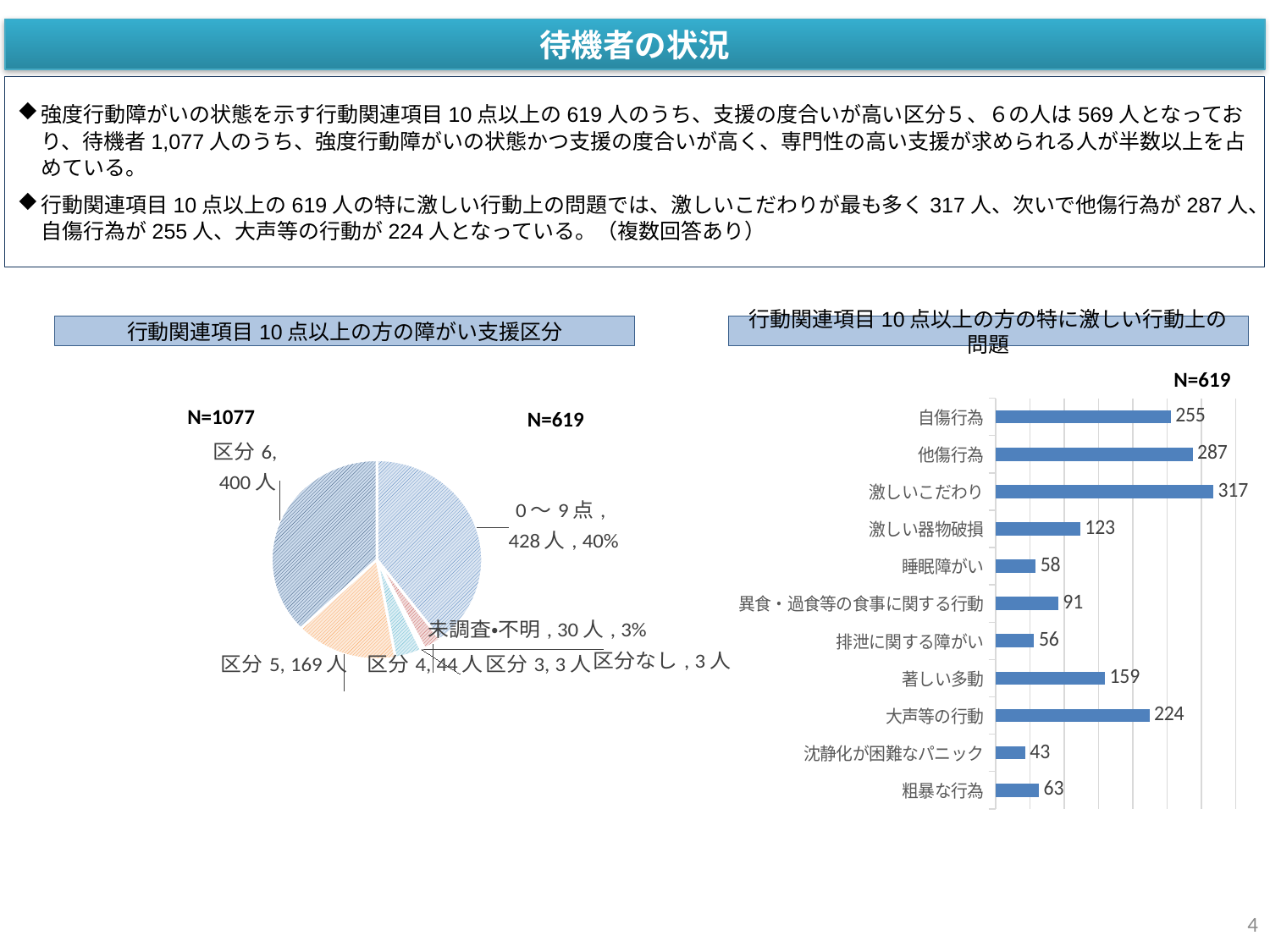

待機者の状況
強度行動障がいの状態を示す行動関連項目10点以上の619人のうち、支援の度合いが高い区分５、６の人は569人となっており、待機者1,077人のうち、強度行動障がいの状態かつ支援の度合いが高く、専門性の高い支援が求められる人が半数以上を占めている。
行動関連項目10点以上の619人の特に激しい行動上の問題では、激しいこだわりが最も多く317人、次いで他傷行為が287人、自傷行為が255人、大声等の行動が224人となっている。（複数回答あり）
行動関連項目10点以上の方の障がい支援区分
行動関連項目10点以上の方の特に激しい行動上の問題
N=619

### Chart

| Category | 系列 1 |
|---|---|
| 粗暴な行為 | 63.0 |
| 沈静化が困難なパニック | 43.0 |
| 大声等の行動 | 224.0 |
| 著しい多動 | 159.0 |
| 排泄に関する障がい | 56.0 |
| 異食・過食等の食事に関する行動 | 91.0 |
| 睡眠障がい | 58.0 |
| 激しい器物破損 | 123.0 |
| 激しいこだわり | 317.0 |
| 他傷行為 | 287.0 |
| 自傷行為 | 255.0 |
N=1077
N=619

[unsupported chart]

4